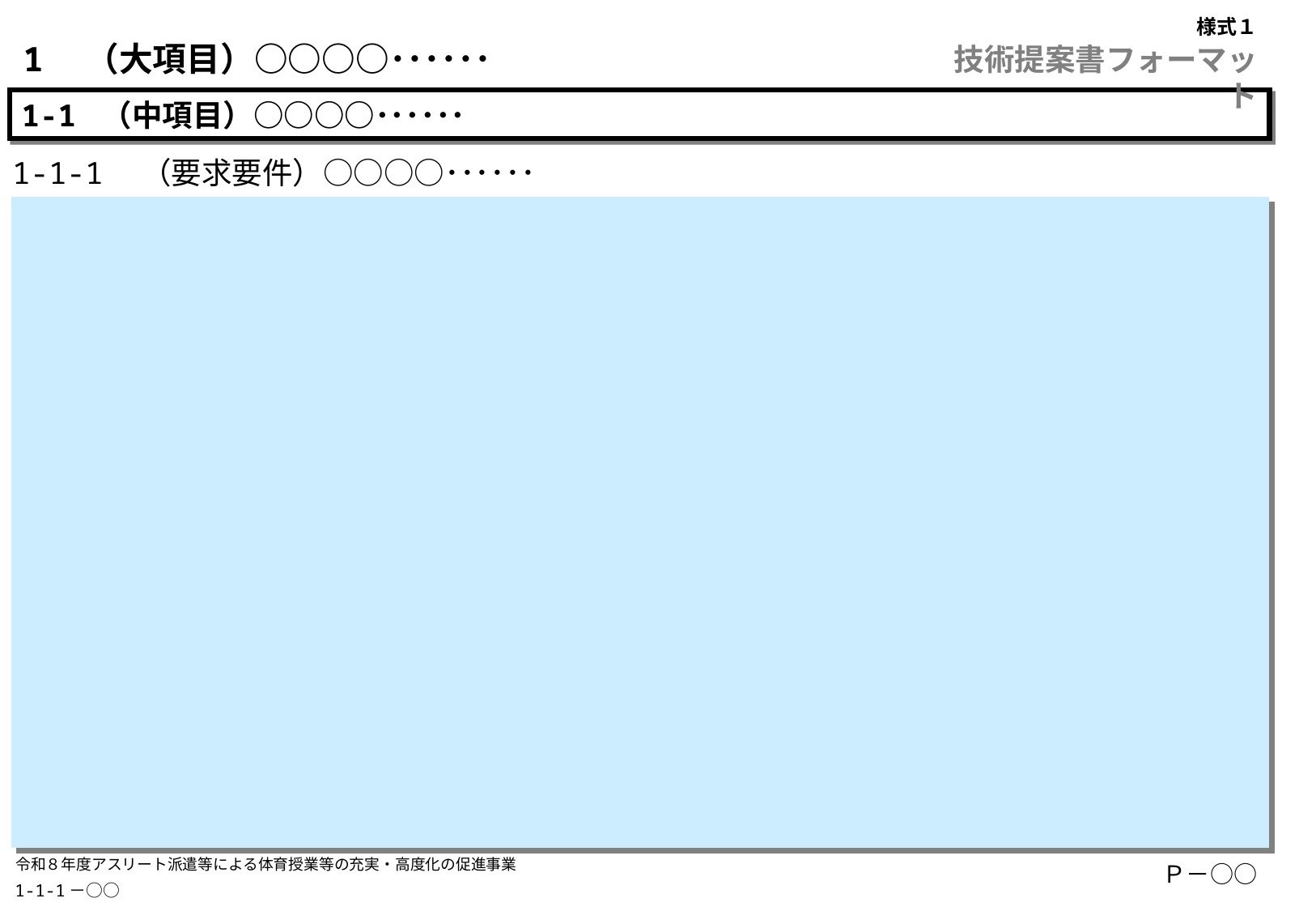

様式１
# 1　（大項目）○○○○･･････
技術提案書フォーマット
1-1 （中項目）○○○○･･････
1-1-1　（要求要件）○○○○･･････

令和８年度アスリート派遣等による体育授業等の充実・高度化の促進事業
Ｐ－○○
1-1-1－○○